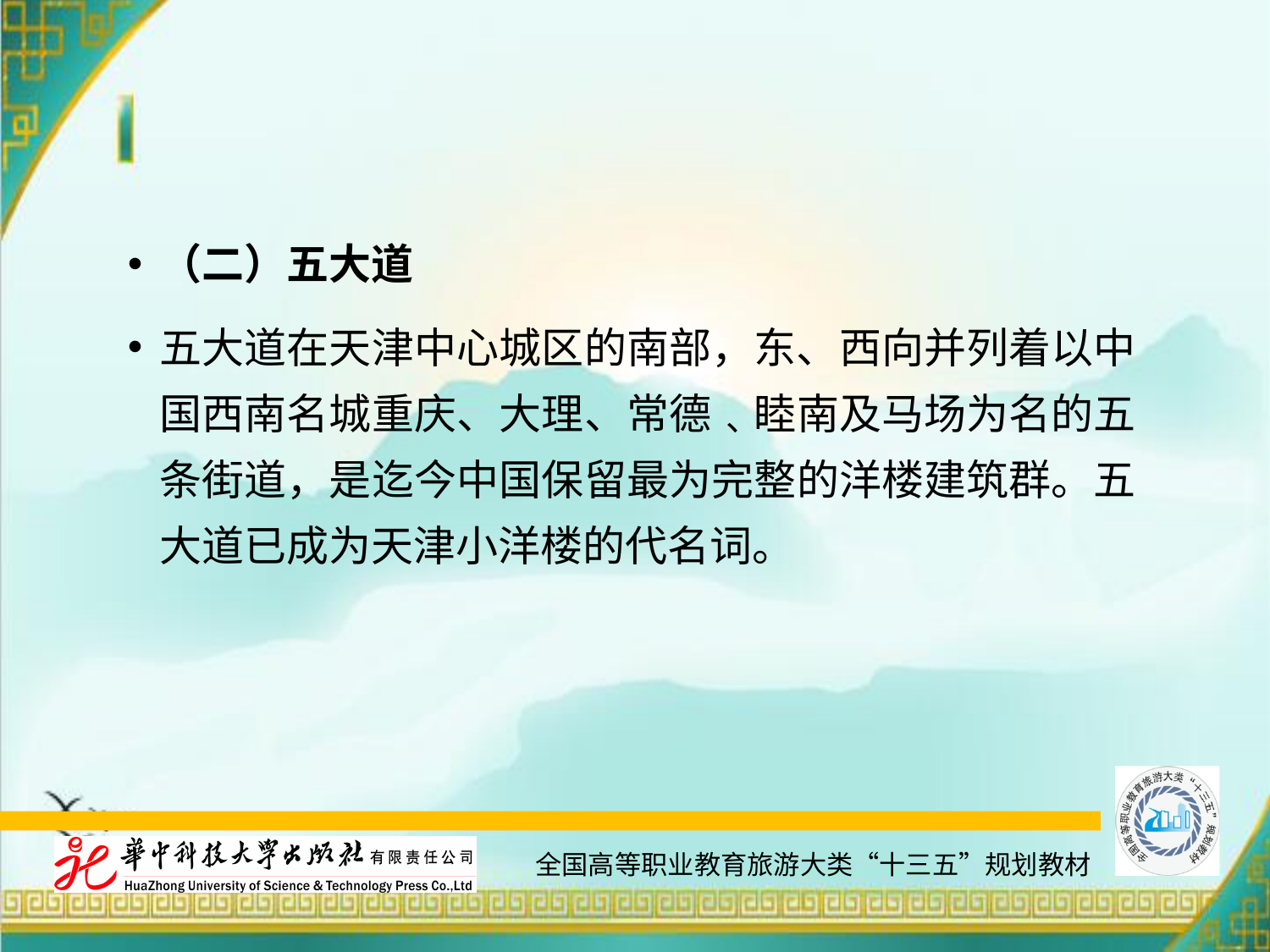

#
（二）五大道
五大道在天津中心城区的南部，东、西向并列着以中国西南名城重庆、大理、常德﹑睦南及马场为名的五条街道，是迄今中国保留最为完整的洋楼建筑群。五大道已成为天津小洋楼的代名词。